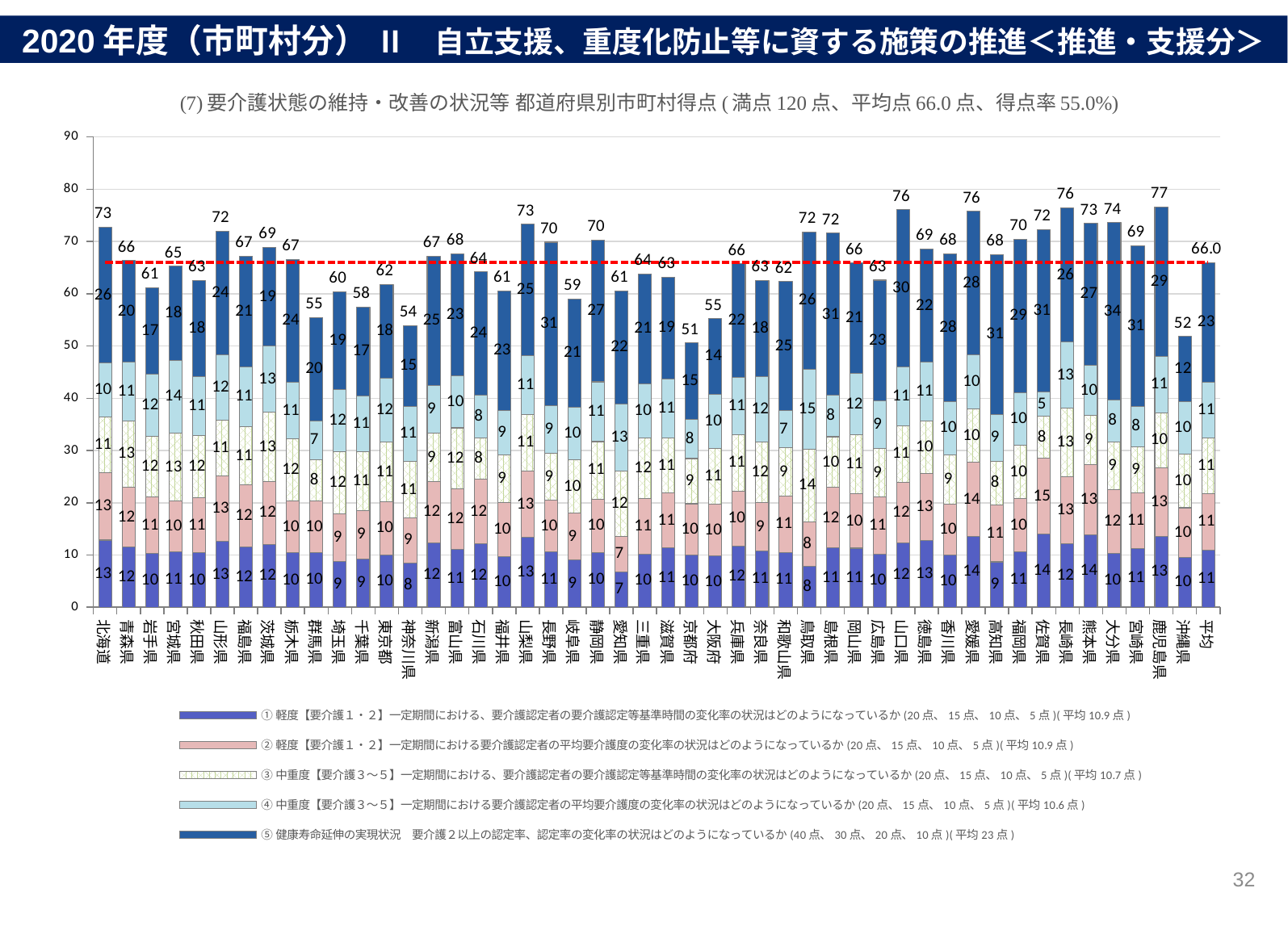

2020年度（市町村分） Ⅱ　自立支援、重度化防止等に資する施策の推進＜推進・支援分＞

### Chart

| Category | ①軽度【要介護１・２】一定期間における、要介護認定者の要介護認定等基準時間の変化率の状況はどのようになっているか(20点、15点、10点、5点)(平均10.9点) | ②軽度【要介護１・２】一定期間における要介護認定者の平均要介護度の変化率の状況はどのようになっているか(20点、15点、10点、5点)(平均10.9点) | ③中重度【要介護３～５】一定期間における、要介護認定者の要介護認定等基準時間の変化率の状況はどのようになっているか(20点、15点、10点、5点)(平均10.7点) | ④中重度【要介護３～５】一定期間における要介護認定者の平均要介護度の変化率の状況はどのようになっているか(20点、15点、10点、5点)(平均10.6点) | ⑤健康寿命延伸の実現状況　要介護２以上の認定率、認定率の変化率の状況はどのようになっているか(40点、30点、20点、10点)(平均23点) | 合計 | 平均 |
|---|---|---|---|---|---|---|---|
| 北海道 | 12.849162011173185 | 12.932960893854748 | 10.670391061452515 | 10.307262569832401 | 25.977653631284916 | 72.73743016759776 | 65.99655370476738 |
| 青森県 | 11.5 | 11.5 | 12.625 | 11.25 | 19.5 | 66.375 | 65.99655370476738 |
| 岩手県 | 10.303030303030303 | 10.757575757575758 | 11.666666666666666 | 11.818181818181818 | 16.666666666666668 | 61.21212121212121 | 65.99655370476738 |
| 宮城県 | 10.571428571428571 | 9.714285714285714 | 13.0 | 14.0 | 18.0 | 65.28571428571429 | 65.99655370476738 |
| 秋田県 | 10.4 | 10.6 | 11.8 | 11.4 | 18.4 | 62.6 | 65.99655370476738 |
| 山形県 | 12.571428571428571 | 12.571428571428571 | 10.714285714285714 | 12.428571428571429 | 23.714285714285715 | 72.0 | 65.99655370476738 |
| 福島県 | 11.525423728813559 | 11.864406779661017 | 11.186440677966102 | 11.440677966101696 | 21.1864406779661 | 67.20338983050847 | 65.99655370476738 |
| 茨城県 | 12.045454545454545 | 12.045454545454545 | 13.181818181818182 | 12.727272727272727 | 18.863636363636363 | 68.86363636363636 | 65.99655370476738 |
| 栃木県 | 10.4 | 10.0 | 11.8 | 10.8 | 23.6 | 66.6 | 65.99655370476738 |
| 群馬県 | 10.428571428571429 | 9.857142857142858 | 8.0 | 7.428571428571429 | 19.714285714285715 | 55.42857142857143 | 65.99655370476738 |
| 埼玉県 | 8.80952380952381 | 9.047619047619047 | 11.904761904761905 | 11.904761904761905 | 18.73015873015873 | 60.3968253968254 | 65.99655370476738 |
| 千葉県 | 9.25925925925926 | 9.25925925925926 | 11.203703703703704 | 10.74074074074074 | 17.037037037037038 | 57.5 | 65.99655370476738 |
| 東京都 | 10.0 | 10.241935483870968 | 11.370967741935484 | 12.258064516129032 | 17.903225806451612 | 61.774193548387096 | 65.99655370476738 |
| 神奈川県 | 8.484848484848484 | 8.636363636363637 | 10.757575757575758 | 10.606060606060606 | 15.454545454545455 | 53.93939393939394 | 65.99655370476738 |
| 新潟県 | 12.333333333333334 | 11.666666666666666 | 9.333333333333334 | 9.166666666666666 | 24.666666666666668 | 67.16666666666667 | 65.99655370476738 |
| 富山県 | 11.0 | 11.666666666666666 | 11.666666666666666 | 10.0 | 23.333333333333332 | 67.66666666666667 | 65.99655370476738 |
| 石川県 | 12.105263157894736 | 12.368421052631579 | 7.894736842105263 | 8.157894736842104 | 23.68421052631579 | 64.21052631578948 | 65.99655370476738 |
| 福井県 | 9.705882352941176 | 10.294117647058824 | 9.117647058823529 | 8.529411764705882 | 22.941176470588236 | 60.588235294117645 | 65.99655370476738 |
| 山梨県 | 13.333333333333334 | 12.777777777777779 | 10.74074074074074 | 11.296296296296296 | 25.185185185185187 | 73.33333333333333 | 65.99655370476738 |
| 長野県 | 10.584415584415584 | 9.935064935064934 | 8.896103896103897 | 9.155844155844155 | 31.2987012987013 | 69.87012987012987 | 65.99655370476738 |
| 岐阜県 | 9.047619047619047 | 8.928571428571429 | 10.238095238095237 | 10.119047619047619 | 20.714285714285715 | 59.04761904761905 | 65.99655370476738 |
| 静岡県 | 10.428571428571429 | 10.285714285714286 | 11.0 | 11.428571428571429 | 27.142857142857142 | 70.28571428571429 | 65.99655370476738 |
| 愛知県 | 6.7592592592592595 | 6.851851851851852 | 12.407407407407407 | 12.87037037037037 | 21.666666666666668 | 60.55555555555556 | 65.99655370476738 |
| 三重県 | 10.172413793103448 | 10.689655172413794 | 11.551724137931034 | 10.344827586206897 | 21.03448275862069 | 63.793103448275865 | 65.99655370476738 |
| 滋賀県 | 11.31578947368421 | 10.526315789473685 | 10.526315789473685 | 11.31578947368421 | 19.473684210526315 | 63.1578947368421 | 65.99655370476738 |
| 京都府 | 10.0 | 9.807692307692308 | 8.653846153846153 | 7.5 | 14.615384615384615 | 50.57692307692308 | 65.99655370476738 |
| 大阪府 | 9.767441860465116 | 10.0 | 10.581395348837209 | 10.465116279069768 | 14.418604651162791 | 55.23255813953488 | 65.99655370476738 |
| 兵庫県 | 11.707317073170731 | 10.487804878048781 | 10.853658536585366 | 10.975609756097562 | 21.70731707317073 | 65.73170731707317 | 65.99655370476738 |
| 奈良県 | 10.76923076923077 | 9.23076923076923 | 11.666666666666666 | 12.435897435897436 | 18.46153846153846 | 62.56410256410256 | 65.99655370476738 |
| 和歌山県 | 10.5 | 10.833333333333334 | 9.166666666666666 | 7.166666666666667 | 24.666666666666668 | 62.333333333333336 | 65.99655370476738 |
| 鳥取県 | 7.894736842105263 | 8.421052631578947 | 13.947368421052632 | 15.263157894736842 | 26.31578947368421 | 71.84210526315789 | 65.99655370476738 |
| 島根県 | 11.31578947368421 | 11.578947368421053 | 9.736842105263158 | 7.894736842105263 | 31.05263157894737 | 71.57894736842105 | 65.99655370476738 |
| 岡山県 | 11.296296296296296 | 10.37037037037037 | 11.296296296296296 | 11.851851851851851 | 21.11111111111111 | 65.92592592592592 | 65.99655370476738 |
| 広島県 | 10.217391304347826 | 10.869565217391305 | 9.347826086956522 | 9.130434782608695 | 23.043478260869566 | 62.608695652173914 | 65.99655370476738 |
| 山口県 | 12.368421052631579 | 11.578947368421053 | 10.789473684210526 | 11.31578947368421 | 30.0 | 76.05263157894737 | 65.99655370476738 |
| 徳島県 | 12.708333333333334 | 12.916666666666666 | 10.0 | 11.25 | 21.666666666666668 | 68.54166666666667 | 65.99655370476738 |
| 香川県 | 10.0 | 9.705882352941176 | 9.411764705882353 | 10.294117647058824 | 28.235294117647058 | 67.6470588235294 | 65.99655370476738 |
| 愛媛県 | 13.5 | 14.25 | 10.25 | 10.25 | 27.5 | 75.75 | 65.99655370476738 |
| 高知県 | 8.676470588235293 | 10.882352941176471 | 8.382352941176471 | 8.970588235294118 | 30.58823529411765 | 67.5 | 65.99655370476738 |
| 福岡県 | 10.666666666666666 | 10.083333333333334 | 10.333333333333334 | 10.0 | 29.333333333333332 | 70.41666666666667 | 65.99655370476738 |
| 佐賀県 | 14.0 | 14.5 | 8.0 | 4.75 | 31.0 | 72.25 | 65.99655370476738 |
| 長崎県 | 12.142857142857142 | 12.857142857142858 | 13.095238095238095 | 12.619047619047619 | 25.714285714285715 | 76.42857142857143 | 65.99655370476738 |
| 熊本県 | 13.88888888888889 | 13.444444444444445 | 9.333333333333334 | 9.666666666666666 | 27.11111111111111 | 73.44444444444444 | 65.99655370476738 |
| 大分県 | 10.277777777777779 | 12.222222222222221 | 9.166666666666666 | 8.055555555555555 | 33.888888888888886 | 73.61111111111111 | 65.99655370476738 |
| 宮崎県 | 11.153846153846153 | 10.76923076923077 | 8.846153846153847 | 7.6923076923076925 | 30.76923076923077 | 69.23076923076923 | 65.99655370476738 |
| 鹿児島県 | 13.488372093023257 | 13.255813953488373 | 10.465116279069768 | 10.813953488372093 | 28.6046511627907 | 76.62790697674419 | 65.99655370476738 |
| 沖縄県 | 9.512195121951219 | 9.512195121951219 | 10.24390243902439 | 10.121951219512194 | 12.439024390243903 | 51.829268292682926 | 65.99655370476738 |
| 平均 | 10.91614014933946 | 10.878805284319357 | 10.666283744974153 | 10.582998276852384 | 22.95232624928202 | 65.99655370476738 | 65.99655370476738 |
32